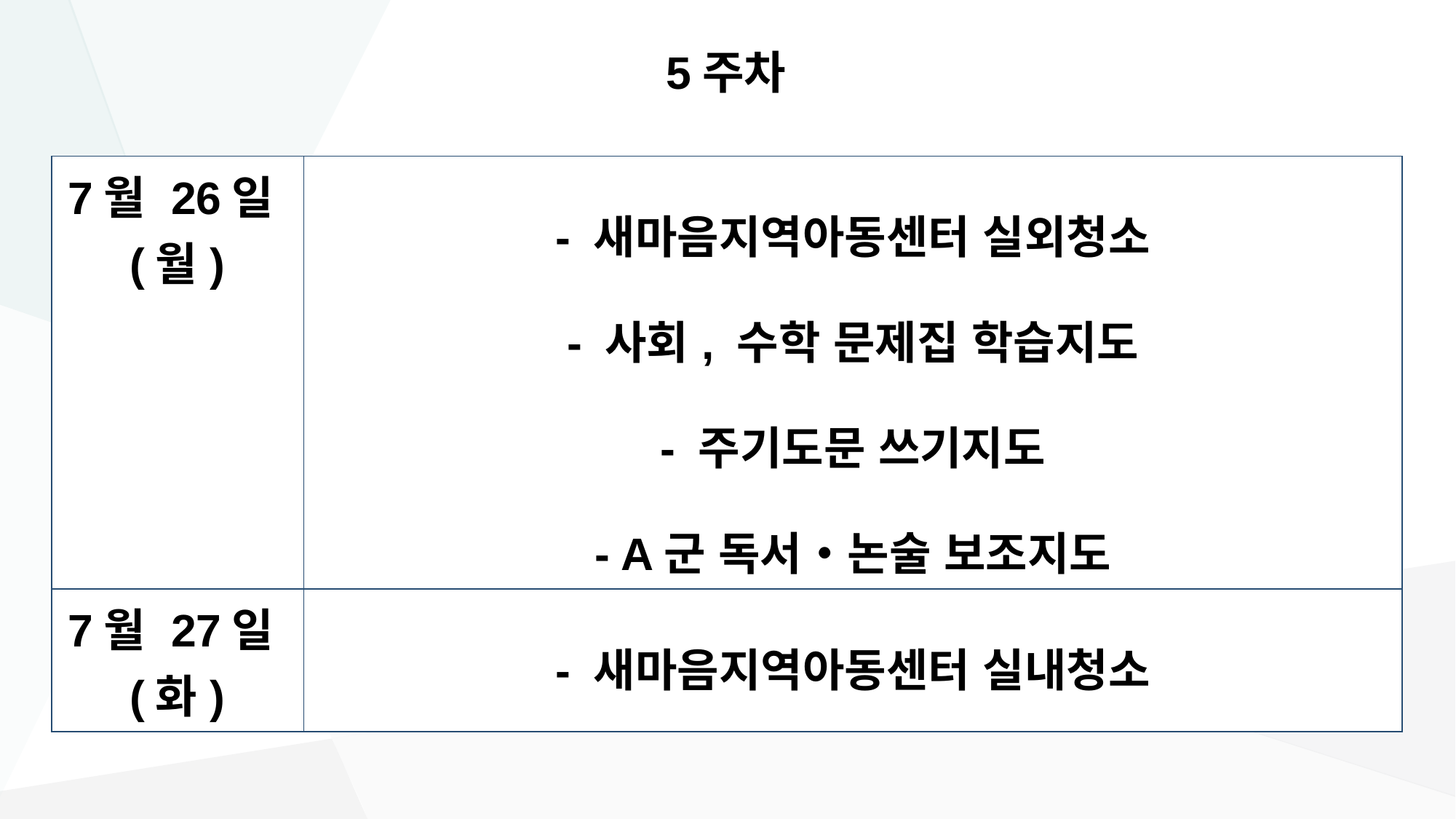

# 5주차
| 7월 26일(월) | - 새마음지역아동센터 실외청소 - 사회, 수학 문제집 학습지도 - 주기도문 쓰기지도 - A군 독서‧논술 보조지도 |
| --- | --- |
| 7월 27일(화) | - 새마음지역아동센터 실내청소 |